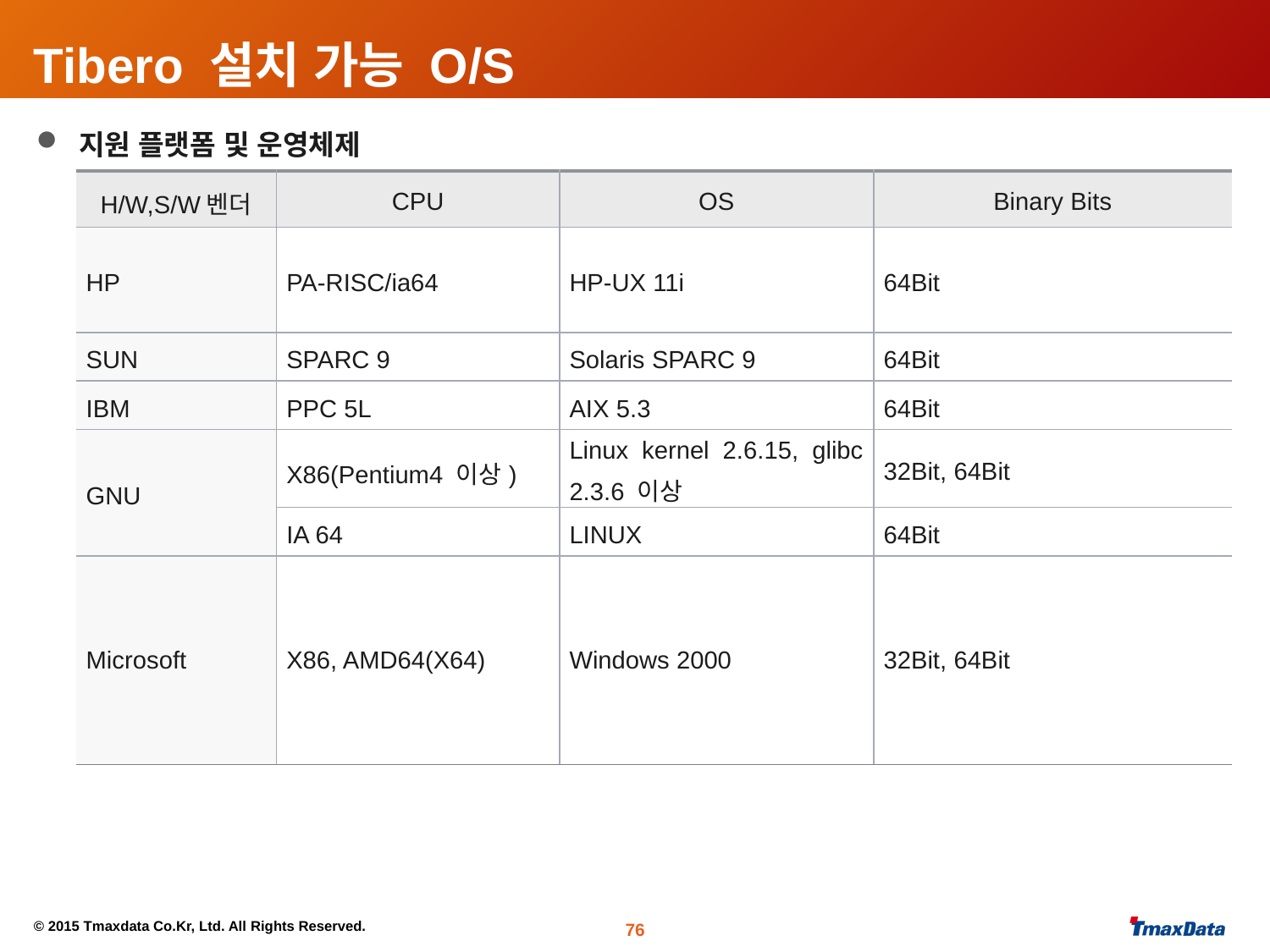

# Tibero 설치 가능 O/S
 지원 플랫폼 및 운영체제

| H/W,S/W벤더 | CPU | OS | Binary Bits |
| --- | --- | --- | --- |
| HP | PA-RISC/ia64 | HP-UX 11i | 64Bit |
| SUN | SPARC 9 | Solaris SPARC 9 | 64Bit |
| IBM | PPC 5L | AIX 5.3 | 64Bit |
| GNU | X86(Pentium4 이상) | Linux kernel 2.6.15, glibc 2.3.6 이상 | 32Bit, 64Bit |
|  | IA 64 | LINUX | 64Bit |
| Microsoft | X86, AMD64(X64) | Windows 2000 | 32Bit, 64Bit |